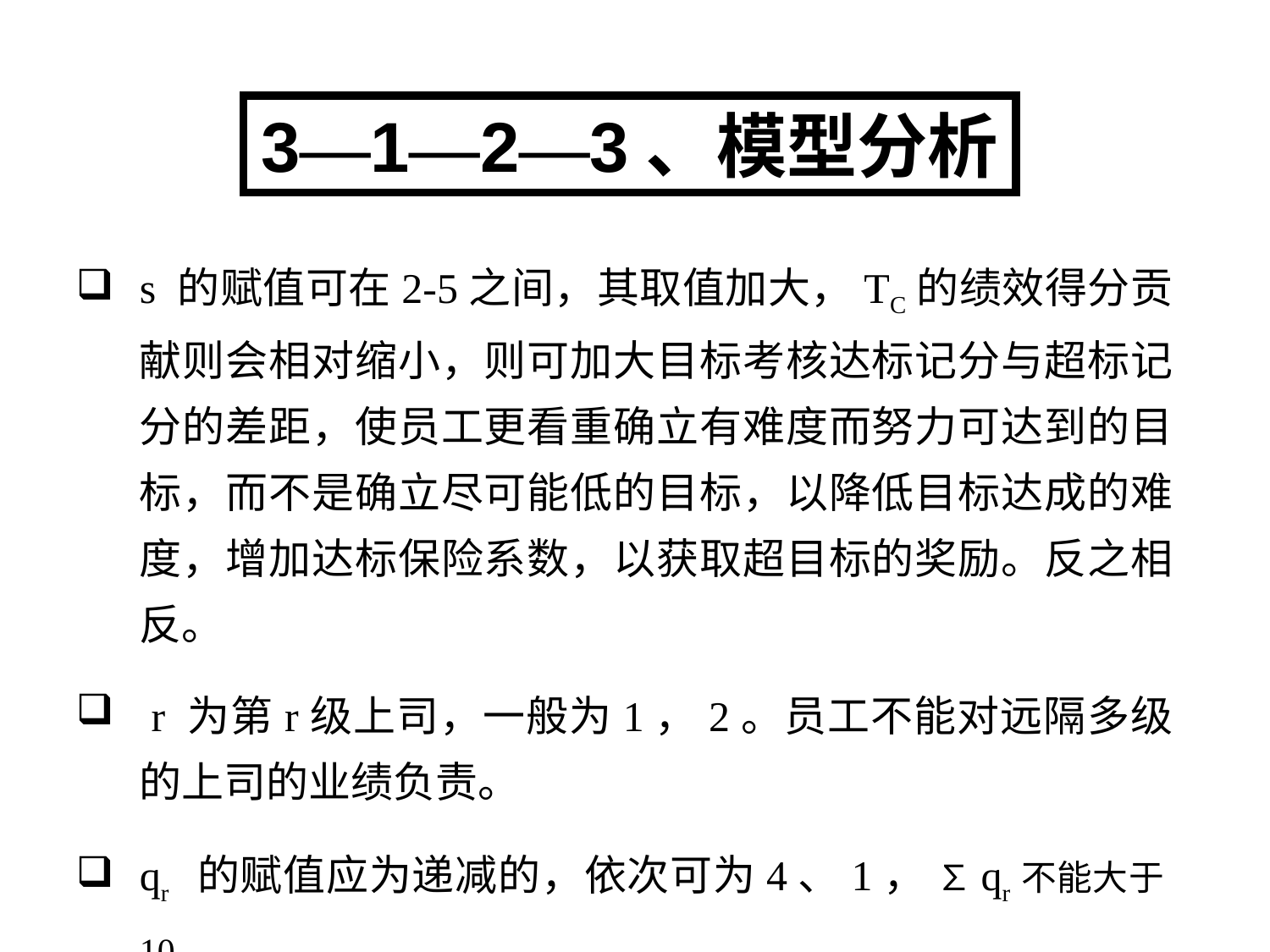

3—1—2—3、模型分析
s 的赋值可在2-5之间，其取值加大，TC的绩效得分贡献则会相对缩小，则可加大目标考核达标记分与超标记分的差距，使员工更看重确立有难度而努力可达到的目标，而不是确立尽可能低的目标，以降低目标达成的难度，增加达标保险系数，以获取超目标的奖励。反之相反。
 r 为第r级上司，一般为1，2。员工不能对远隔多级的上司的业绩负责。
qr   的赋值应为递减的，依次可为4、1， ∑qr不能大于10。